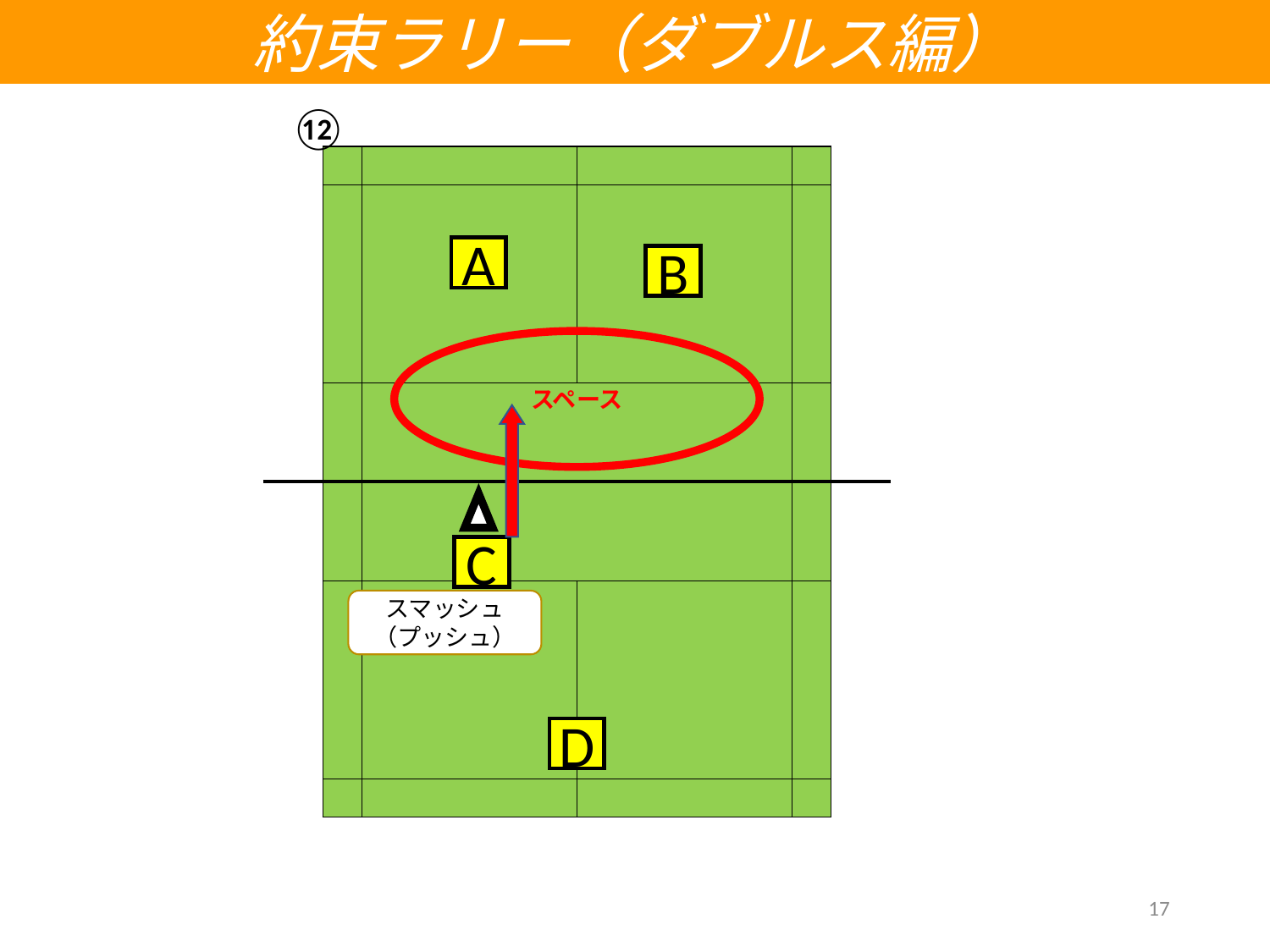

約束ラリー（ダブルス編）
⑫
|  |  |  |  |  |  |
| --- | --- | --- | --- | --- | --- |
|  |  |  |  |  |  |
|  |  |  |  |  |  |
|  |  |  |  |  |  |
|  |  |  |  |  |  |
|  |  |  |  |  |  |
A
B
スペース

スマッシュ（プッシュ）

C
D
17